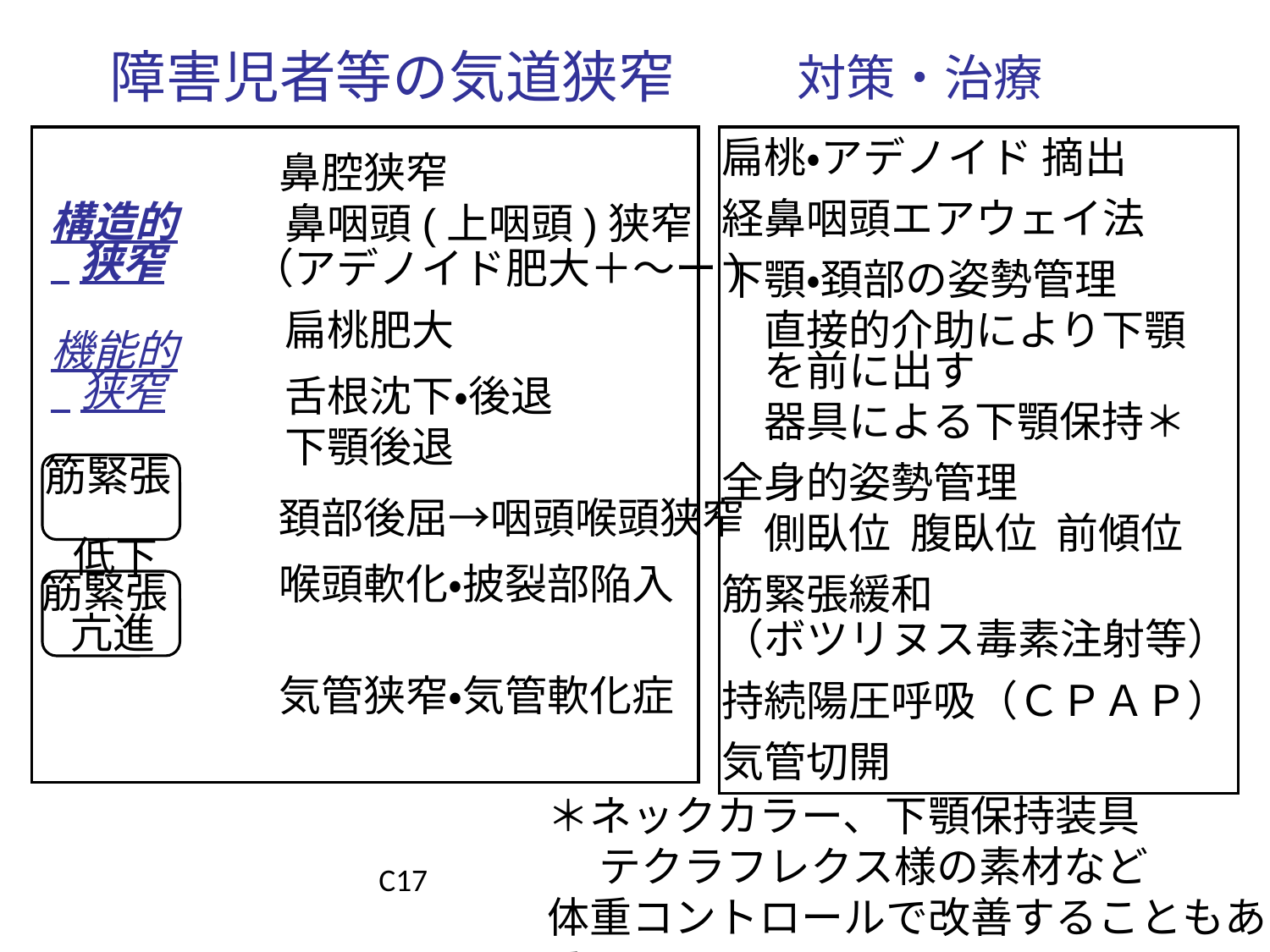

障害児者等の気道狭窄
対策・治療
扁桃・アデノイド 摘出
経鼻咽頭エアウェイ法
下顎・頚部の姿勢管理
　直接的介助により下顎
　を前に出す
　器具による下顎保持＊
全身的姿勢管理
　側臥位  腹臥位  前傾位
筋緊張緩和
（ボツリヌス毒素注射等）
持続陽圧呼吸（ＣＰＡＰ）
気管切開

　　　　　鼻腔狭窄
 　　　　   鼻咽頭(上咽頭)狭窄
  　  　　 （アデノイド肥大＋〜ー)
   　　　　 扁桃肥大
 　　　　   舌根沈下・後退
   　　　　 下顎後退
　　　　　頚部後屈→咽頭喉頭狭窄
　　　　　喉頭軟化・披裂部陥入

　　　　　気管狭窄・気管軟化症

構造的
  狭窄
機能的
  狭窄
筋緊張
  低下

筋緊張
  亢進

＊ネックカラー、下顎保持装具
　 テクラフレクス様の素材など
体重コントロールで改善することもある
C17